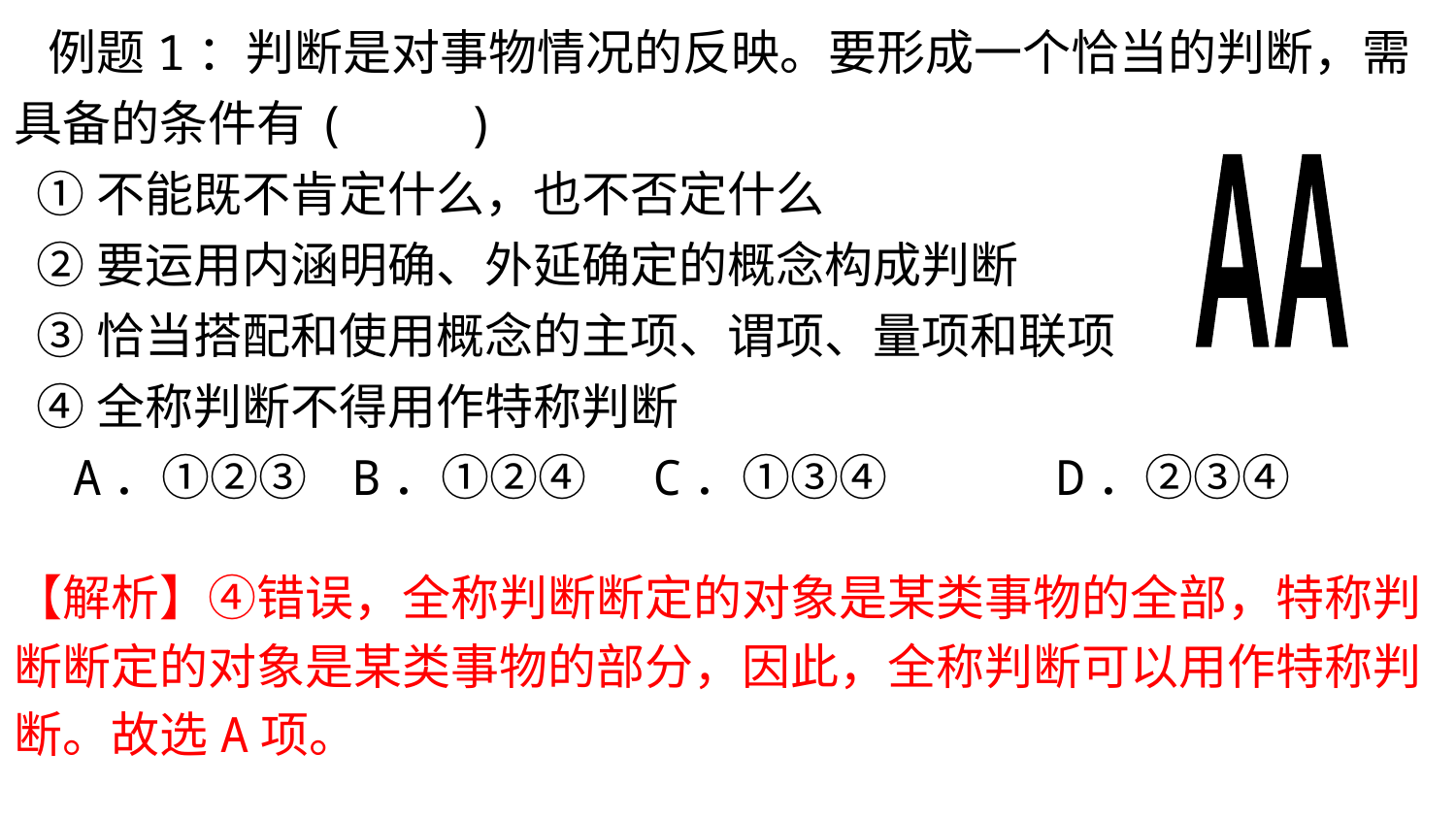

例题1：判断是对事物情况的反映。要形成一个恰当的判断，需具备的条件有(　　)
  ①不能既不肯定什么，也不否定什么
  ②要运用内涵明确、外延确定的概念构成判断
  ③恰当搭配和使用概念的主项、谓项、量项和联项
  ④全称判断不得用作特称判断
  A．①②③   B．①②④     C．①③④  	 D．②③④
AA
【解析】④错误，全称判断断定的对象是某类事物的全部，特称判断断定的对象是某类事物的部分，因此，全称判断可以用作特称判断。故选A项。